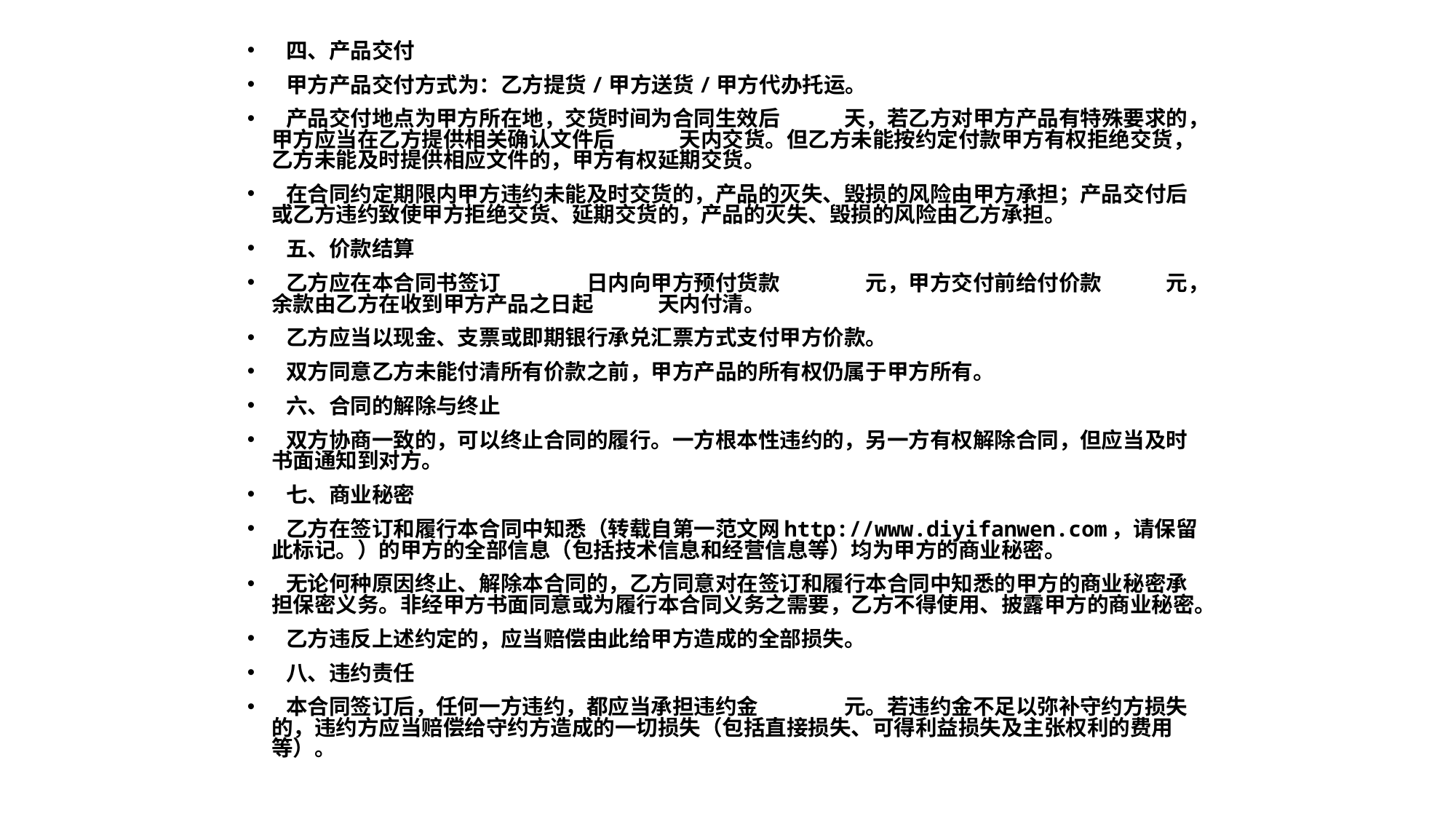

四、产品交付
  甲方产品交付方式为：乙方提货/甲方送货/甲方代办托运。
  产品交付地点为甲方所在地，交货时间为合同生效后　　　天，若乙方对甲方产品有特殊要求的，甲方应当在乙方提供相关确认文件后　　　天内交货。但乙方未能按约定付款甲方有权拒绝交货，乙方未能及时提供相应文件的，甲方有权延期交货。
  在合同约定期限内甲方违约未能及时交货的，产品的灭失、毁损的风险由甲方承担；产品交付后或乙方违约致使甲方拒绝交货、延期交货的，产品的灭失、毁损的风险由乙方承担。
  五、价款结算
  乙方应在本合同书签订　　　　日内向甲方预付货款　　　　元，甲方交付前给付价款　　　元，余款由乙方在收到甲方产品之日起　　　天内付清。
  乙方应当以现金、支票或即期银行承兑汇票方式支付甲方价款。
  双方同意乙方未能付清所有价款之前，甲方产品的所有权仍属于甲方所有。
  六、合同的解除与终止
  双方协商一致的，可以终止合同的履行。一方根本性违约的，另一方有权解除合同，但应当及时书面通知到对方。
  七、商业秘密
  乙方在签订和履行本合同中知悉（转载自第一范文网http://www.diyifanwen.com，请保留此标记。）的甲方的全部信息（包括技术信息和经营信息等）均为甲方的商业秘密。
  无论何种原因终止、解除本合同的，乙方同意对在签订和履行本合同中知悉的甲方的商业秘密承担保密义务。非经甲方书面同意或为履行本合同义务之需要，乙方不得使用、披露甲方的商业秘密。
  乙方违反上述约定的，应当赔偿由此给甲方造成的全部损失。
  八、违约责任
  本合同签订后，任何一方违约，都应当承担违约金　　　　元。若违约金不足以弥补守约方损失的，违约方应当赔偿给守约方造成的一切损失（包括直接损失、可得利益损失及主张权利的费用等）。